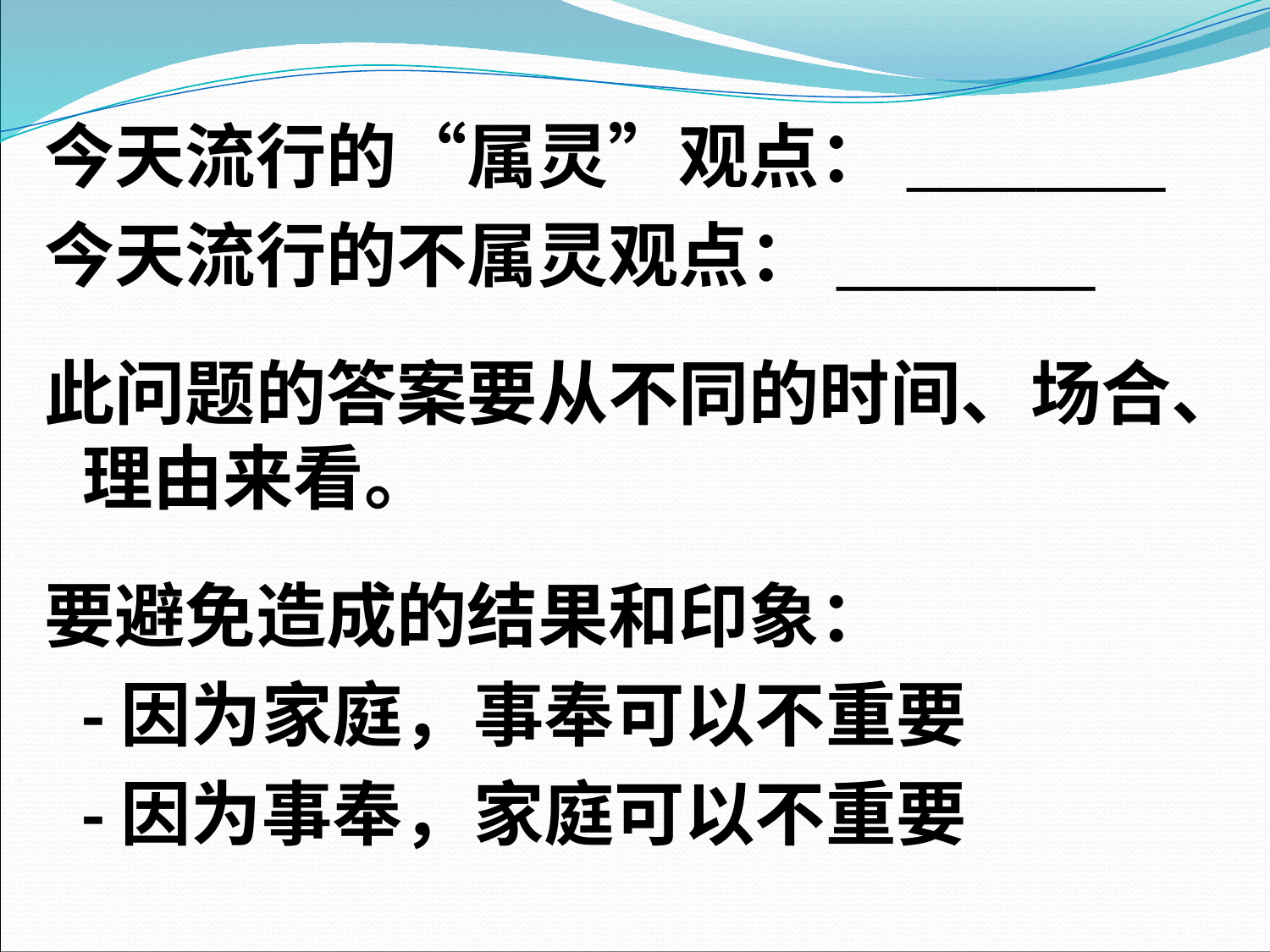

#
今天流行的“属灵”观点：________
今天流行的不属灵观点：________

此问题的答案要从不同的时间、场合、理由来看。

要避免造成的结果和印象：
	-因为家庭，事奉可以不重要
	-因为事奉，家庭可以不重要